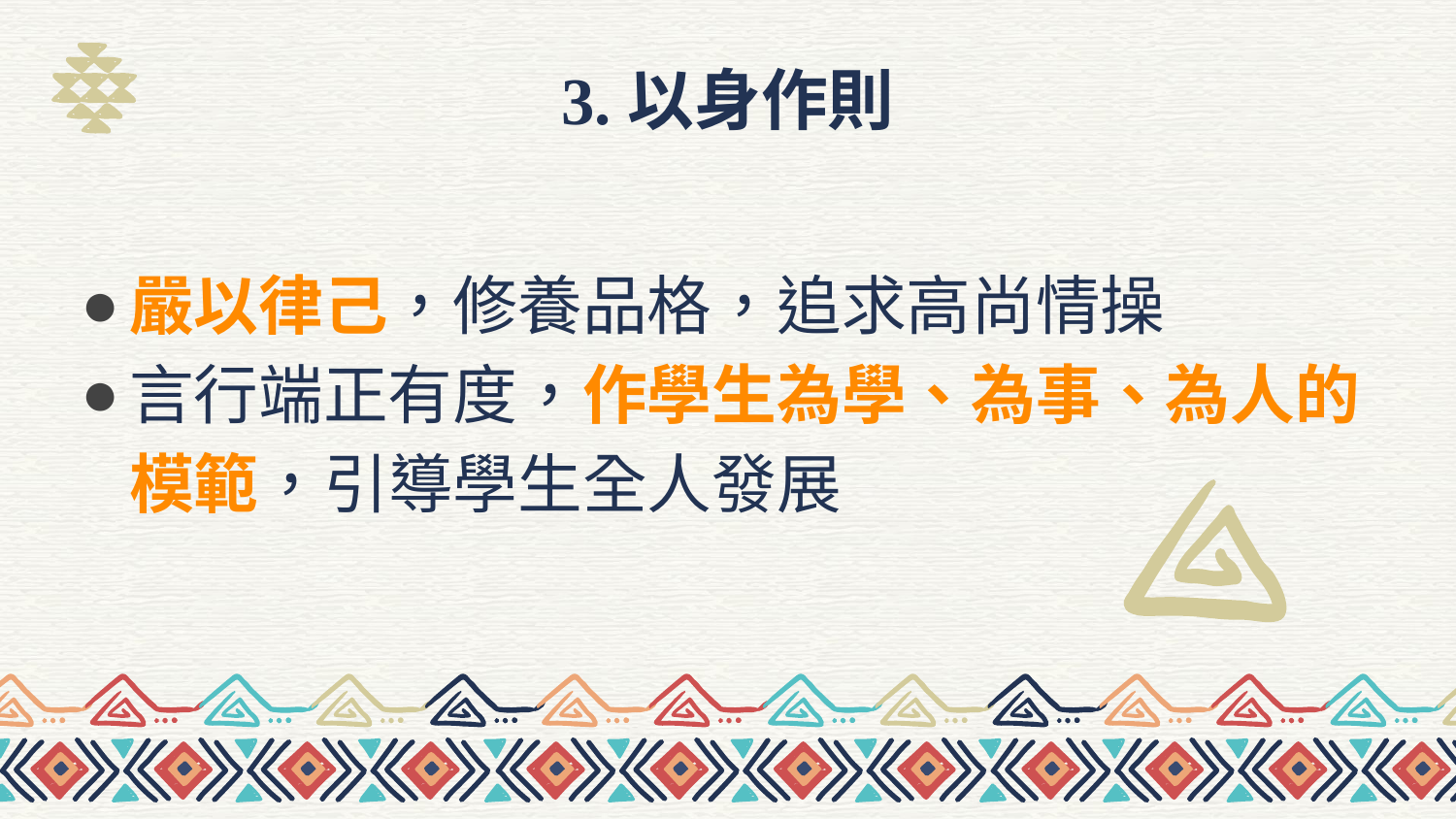

# 3.以身作則
嚴以律己，修養品格，追求高尚情操
言行端正有度，作學生為學、為事、為人的模範，引導學生全人發展